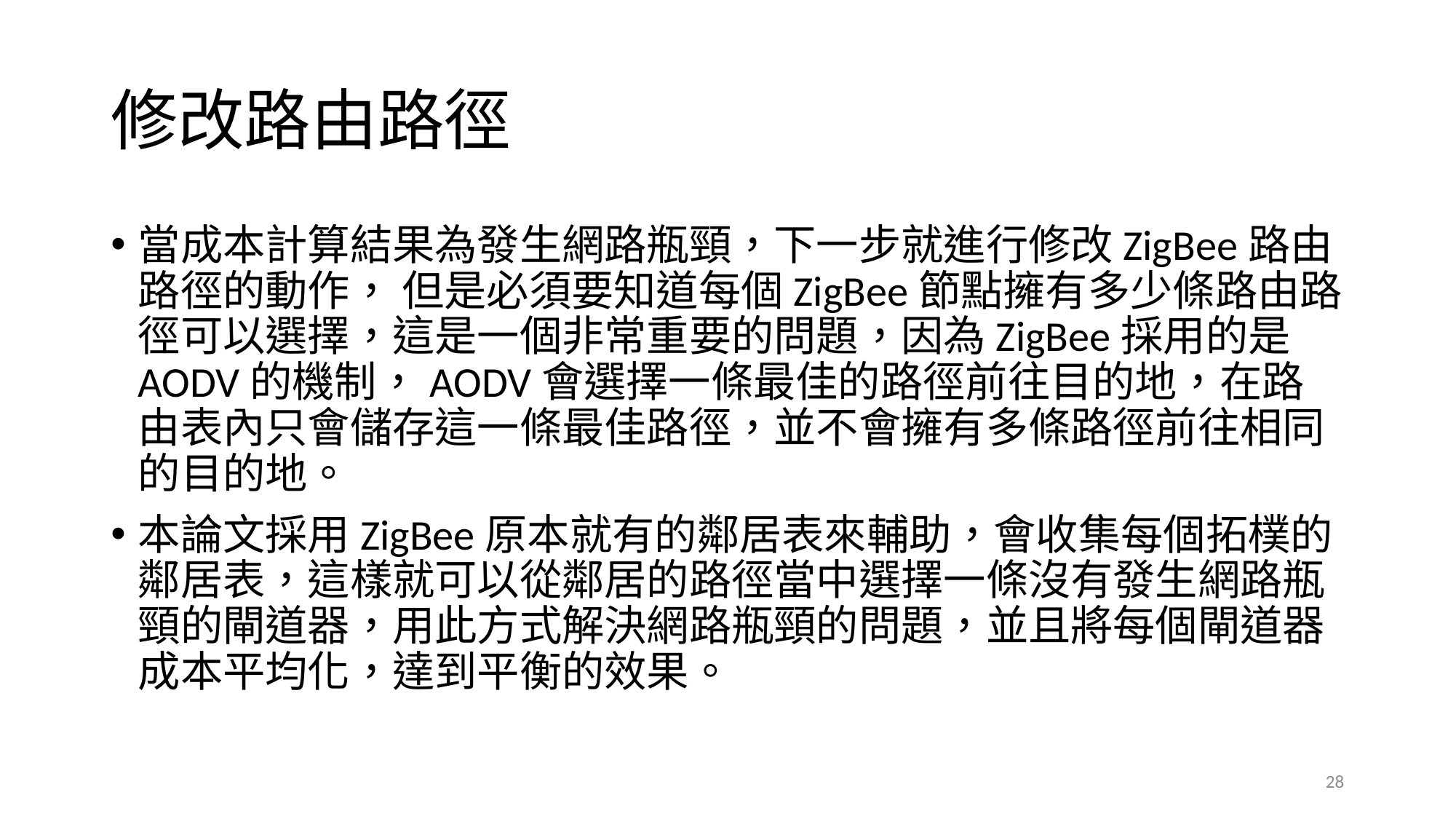

# 修改路由路徑
當成本計算結果為發生網路瓶頸，下一步就進行修改ZigBee路由路徑的動作， 但是必須要知道每個ZigBee節點擁有多少條路由路徑可以選擇，這是一個非常重要的問題，因為ZigBee採用的是AODV的機制，AODV會選擇一條最佳的路徑前往目的地，在路由表內只會儲存這一條最佳路徑，並不會擁有多條路徑前往相同的目的地。
本論文採用ZigBee原本就有的鄰居表來輔助，會收集每個拓樸的鄰居表，這樣就可以從鄰居的路徑當中選擇一條沒有發生網路瓶頸的閘道器，用此方式解決網路瓶頸的問題，並且將每個閘道器成本平均化，達到平衡的效果。
28